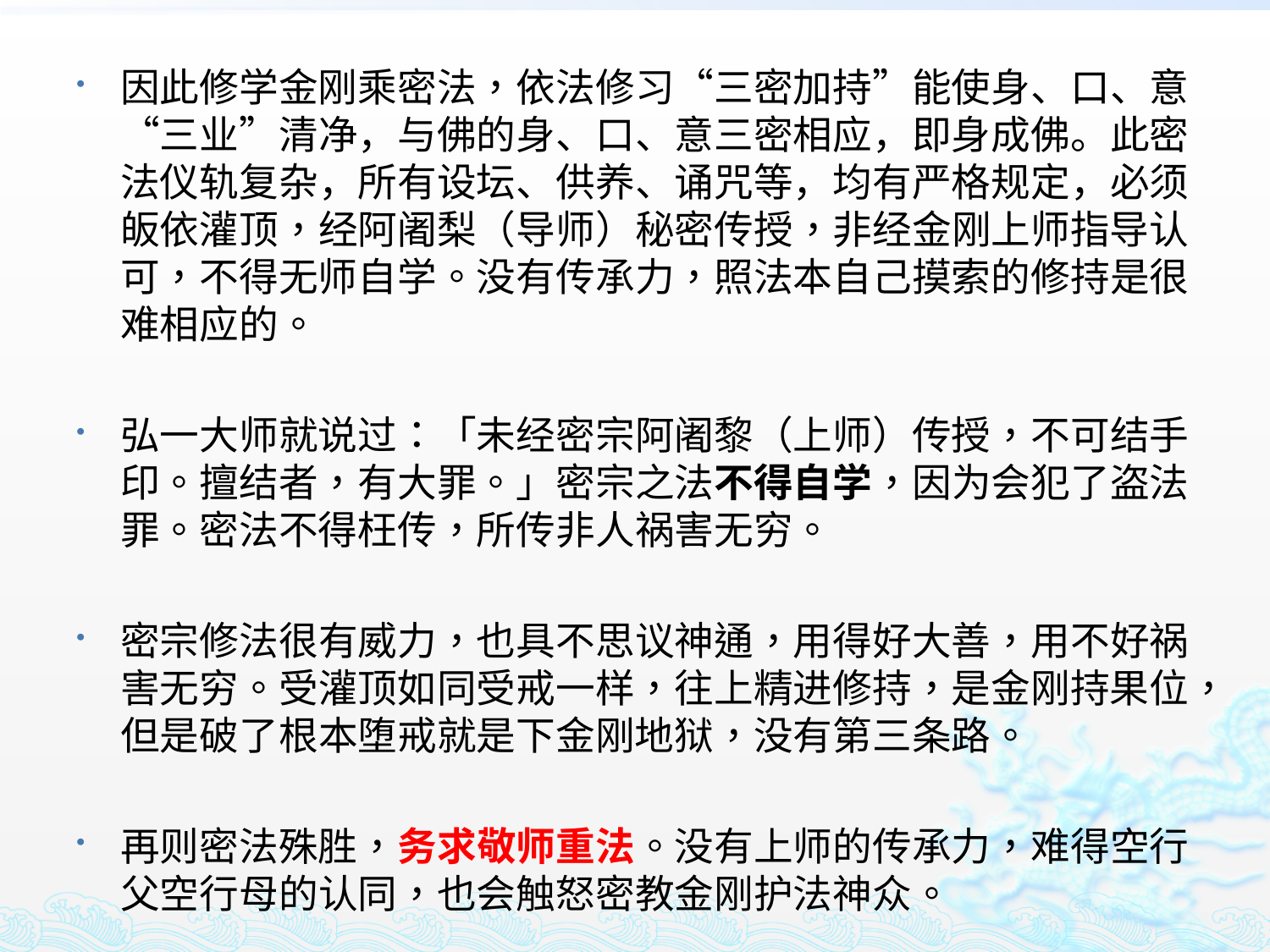

因此修学金刚乘密法，依法修习“三密加持”能使身、口、意“三业”清净，与佛的身、口、意三密相应，即身成佛。此密法仪轨复杂，所有设坛、供养、诵咒等，均有严格规定，必须皈依灌顶，经阿阇梨（导师）秘密传授，非经金刚上师指导认可，不得无师自学。没有传承力，照法本自己摸索的修持是很难相应的。

弘一大师就说过：「未经密宗阿阇黎（上师）传授，不可结手印。擅结者，有大罪。」密宗之法不得自学，因为会犯了盗法罪。密法不得枉传，所传非人祸害无穷。

密宗修法很有威力，也具不思议神通，用得好大善，用不好祸害无穷。受灌顶如同受戒一样，往上精进修持，是金刚持果位，但是破了根本堕戒就是下金刚地狱，没有第三条路。

再则密法殊胜，务求敬师重法。没有上师的传承力，难得空行父空行母的认同，也会触怒密教金刚护法神众。